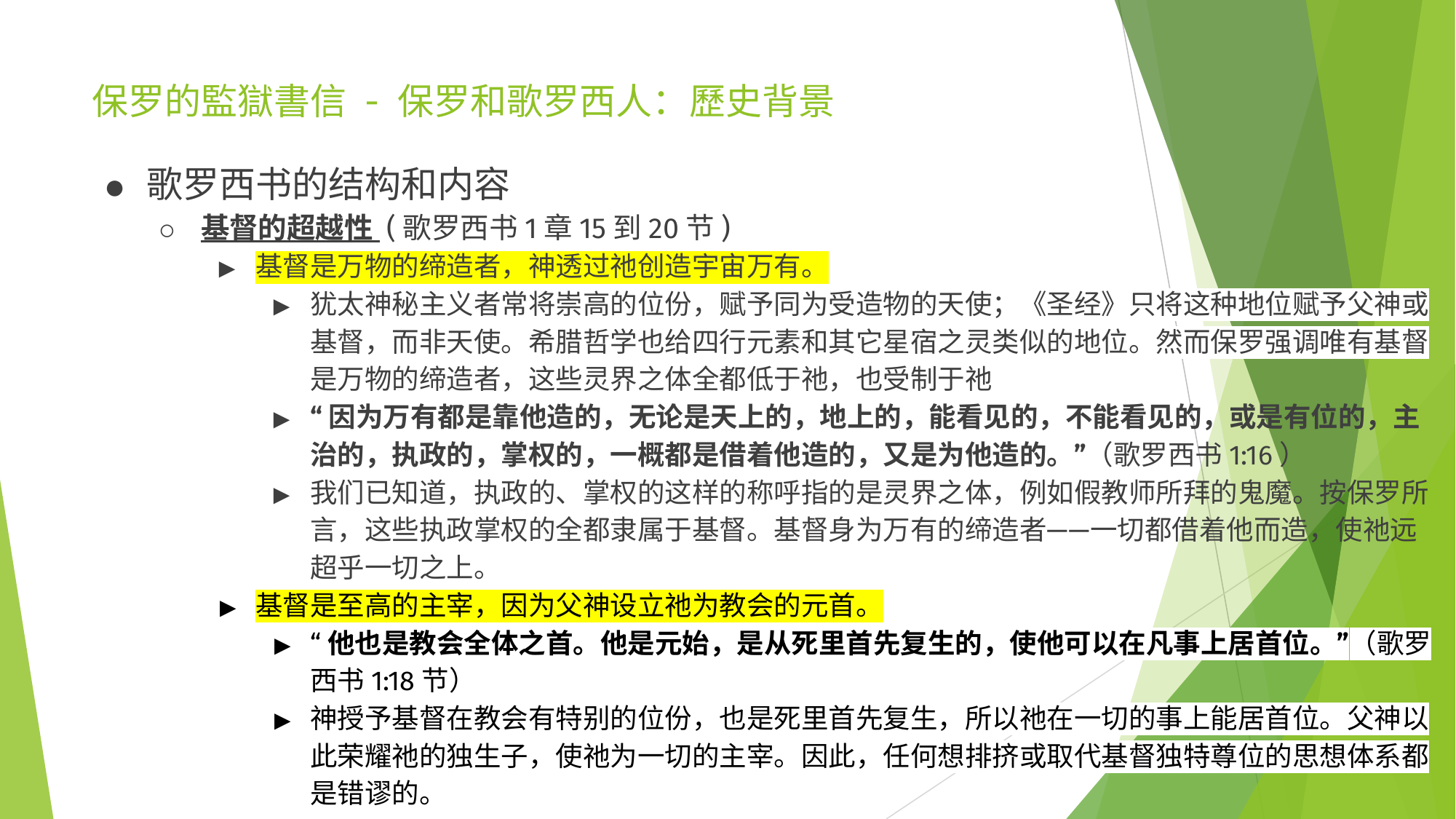

# 保罗的監獄書信 - 保罗和歌罗西人：歷史背景
歌罗西书的结构和内容
基督的超越性 (歌罗西书1章15到20节)
基督是万物的缔造者，神透过祂创造宇宙万有。
犹太神秘主义者常将崇高的位份，赋予同为受造物的天使；《圣经》只将这种地位赋予父神或基督，而非天使。希腊哲学也给四行元素和其它星宿之灵类似的地位。然而保罗强调唯有基督是万物的缔造者，这些灵界之体全都低于祂，也受制于祂
“因为万有都是靠他造的，无论是天上的，地上的，能看见的，不能看见的，或是有位的，主治的，执政的，掌权的，一概都是借着他造的，又是为他造的。”（歌罗西书1:16）
我们已知道，执政的、掌权的这样的称呼指的是灵界之体，例如假教师所拜的鬼魔。按保罗所言，这些执政掌权的全都隶属于基督。基督身为万有的缔造者——一切都借着他而造，使祂远超乎一切之上。
基督是至高的主宰，因为父神设立祂为教会的元首。
“他也是教会全体之首。他是元始，是从死里首先复生的，使他可以在凡事上居首位。”（歌罗西书1:18节）
神授予基督在教会有特别的位份，也是死里首先复生，所以祂在一切的事上能居首位。父神以此荣耀祂的独生子，使祂为一切的主宰。因此，任何想排挤或取代基督独特尊位的思想体系都是错谬的。